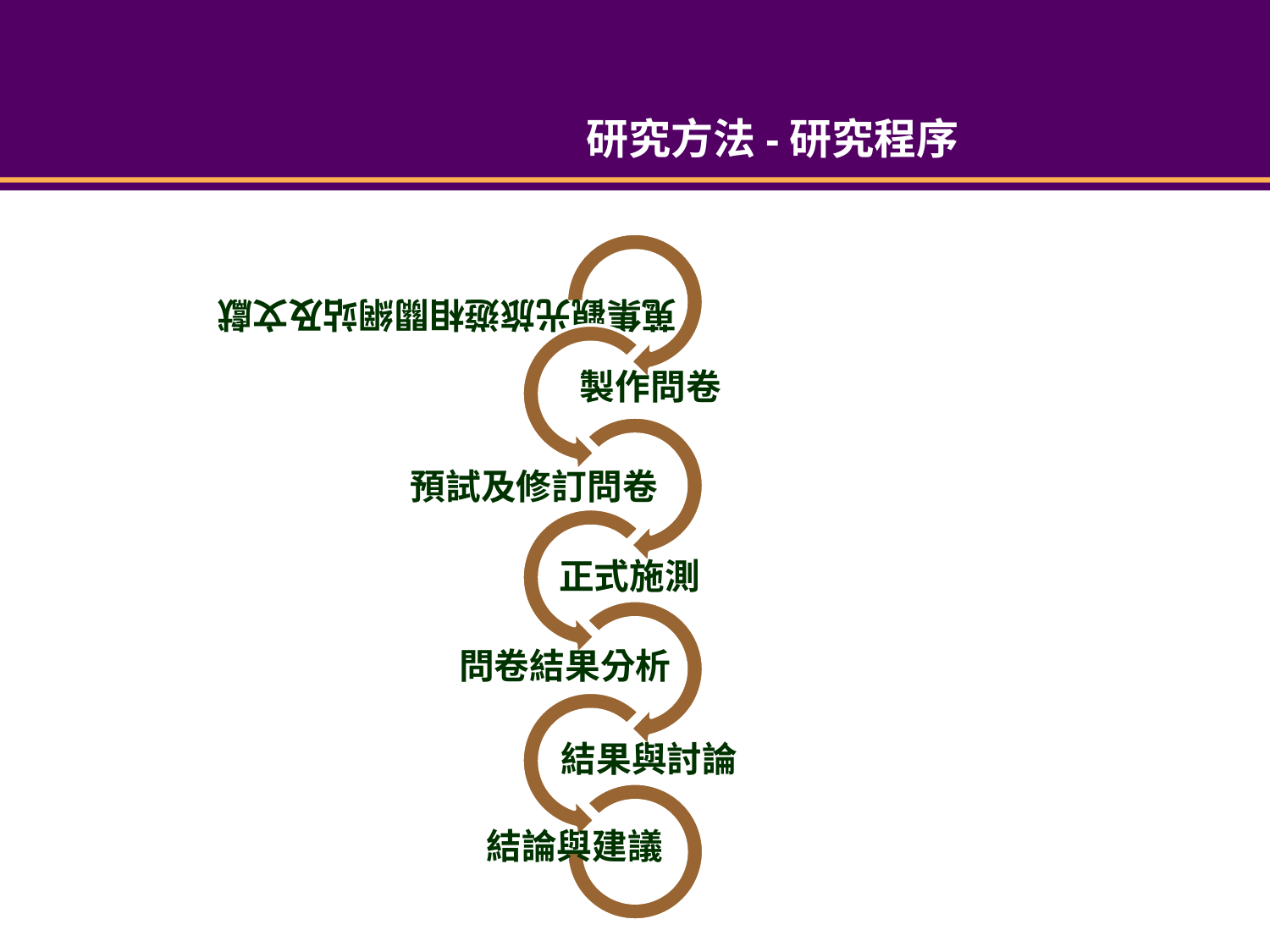

# 研究方法-研究程序
蒐集觀光旅遊相關網站及文獻
製作問卷
預試及修訂問卷
正式施測
問卷結果分析
結果與討論
結論與建議